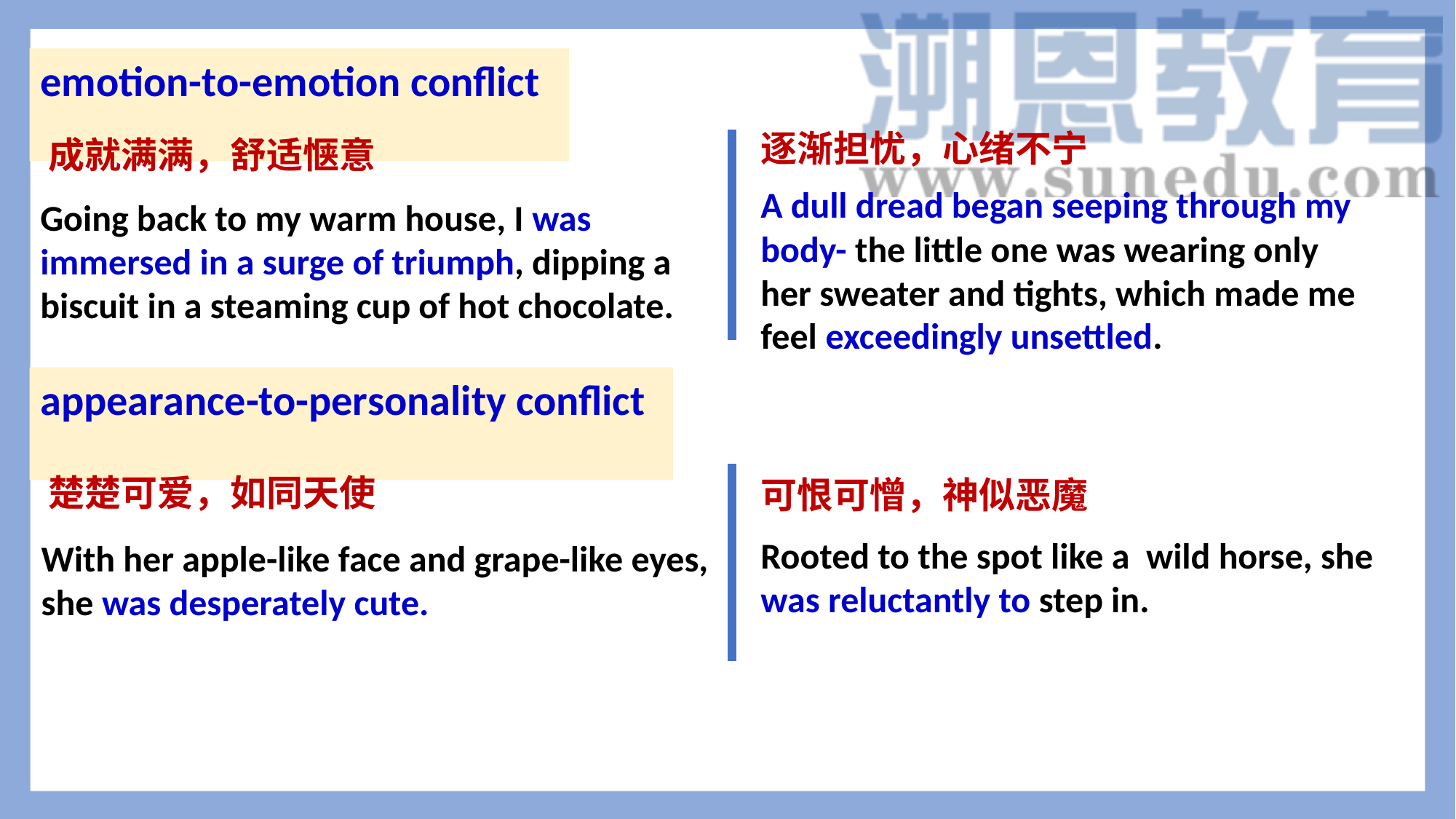

emotion-to-emotion conflict
逐渐担忧，心绪不宁
成就满满，舒适惬意
A dull dread began seeping through my body- the little one was wearing only her sweater and tights, which made me feel exceedingly unsettled.
Going back to my warm house, I was immersed in a surge of triumph, dipping a biscuit in a steaming cup of hot chocolate.
appearance-to-personality conflict
楚楚可爱，如同天使
可恨可憎，神似恶魔
Rooted to the spot like a  wild horse, she was reluctantly to step in.
With her apple-like face and grape-like eyes, she was desperately cute.